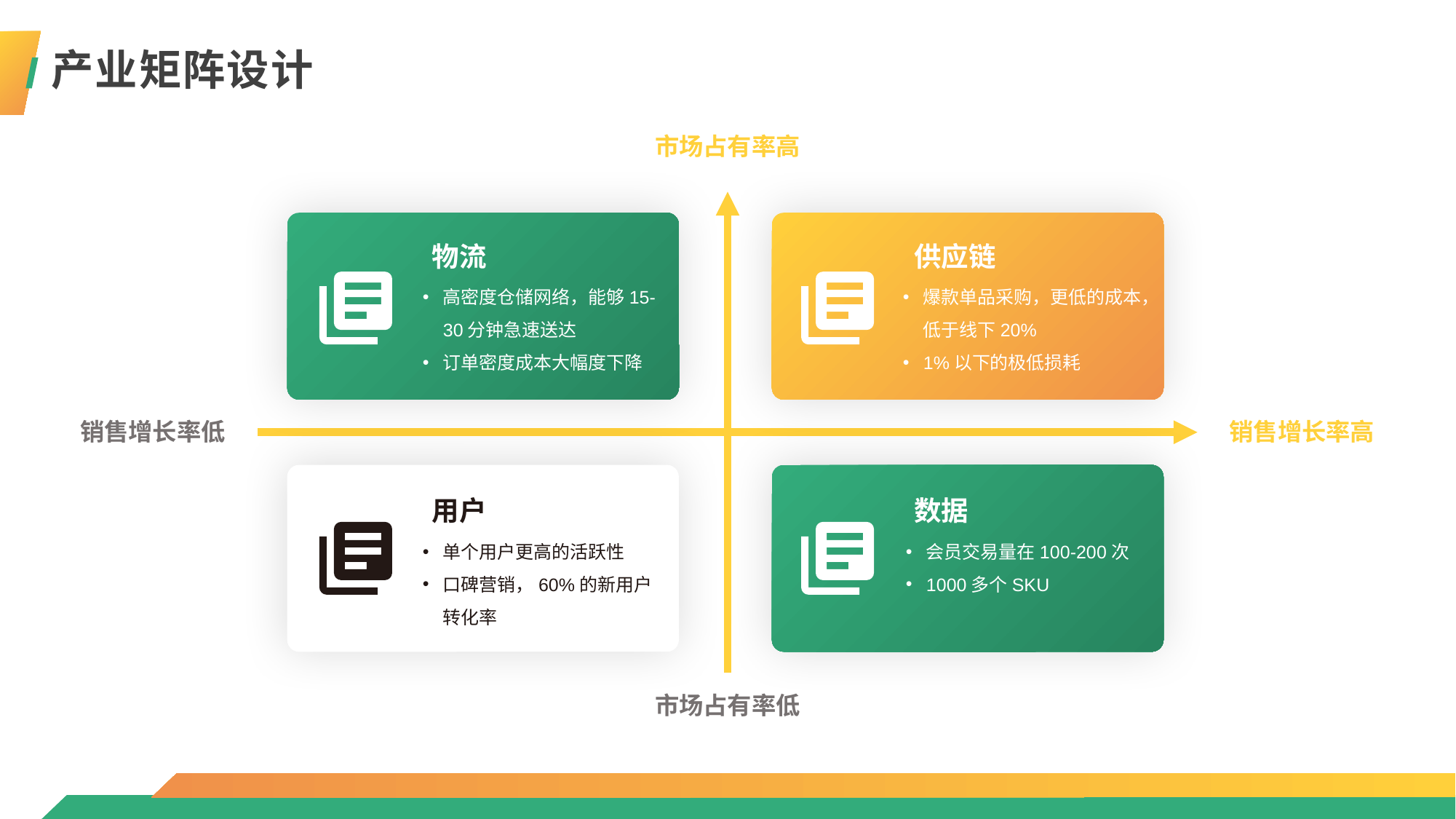

产业矩阵设计
市场占有率高

物流
高密度仓储网络，能够15-30分钟急速送达
订单密度成本大幅度下降
供应链
爆款单品采购，更低的成本，低于线下20%
1%以下的极低损耗

销售增长率低
销售增长率高

用户
单个用户更高的活跃性
口碑营销，60%的新用户转化率
数据
会员交易量在100-200次
1000多个SKU

市场占有率低